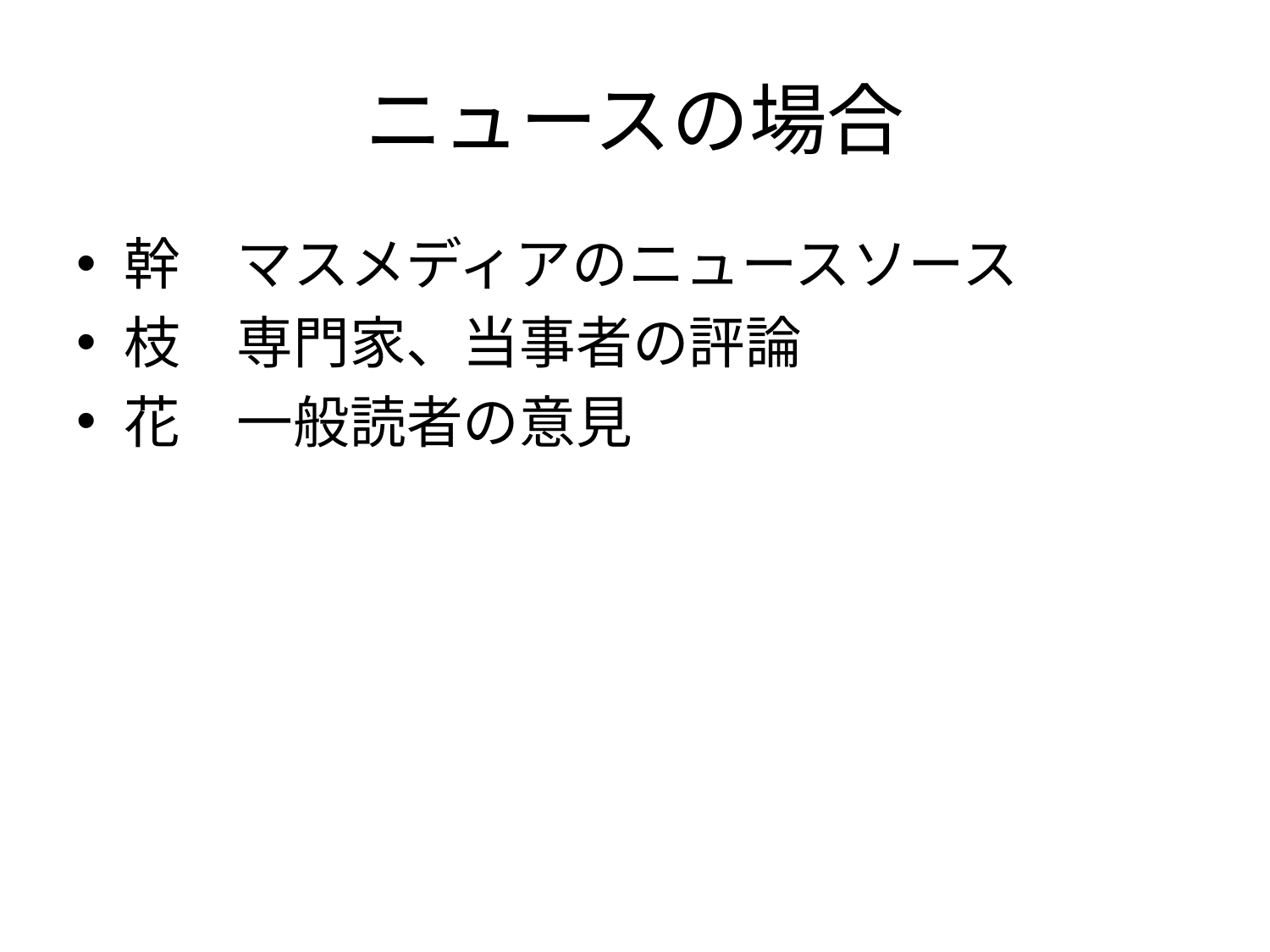

# ニュースの場合
幹　マスメディアのニュースソース
枝　専門家、当事者の評論
花　一般読者の意見